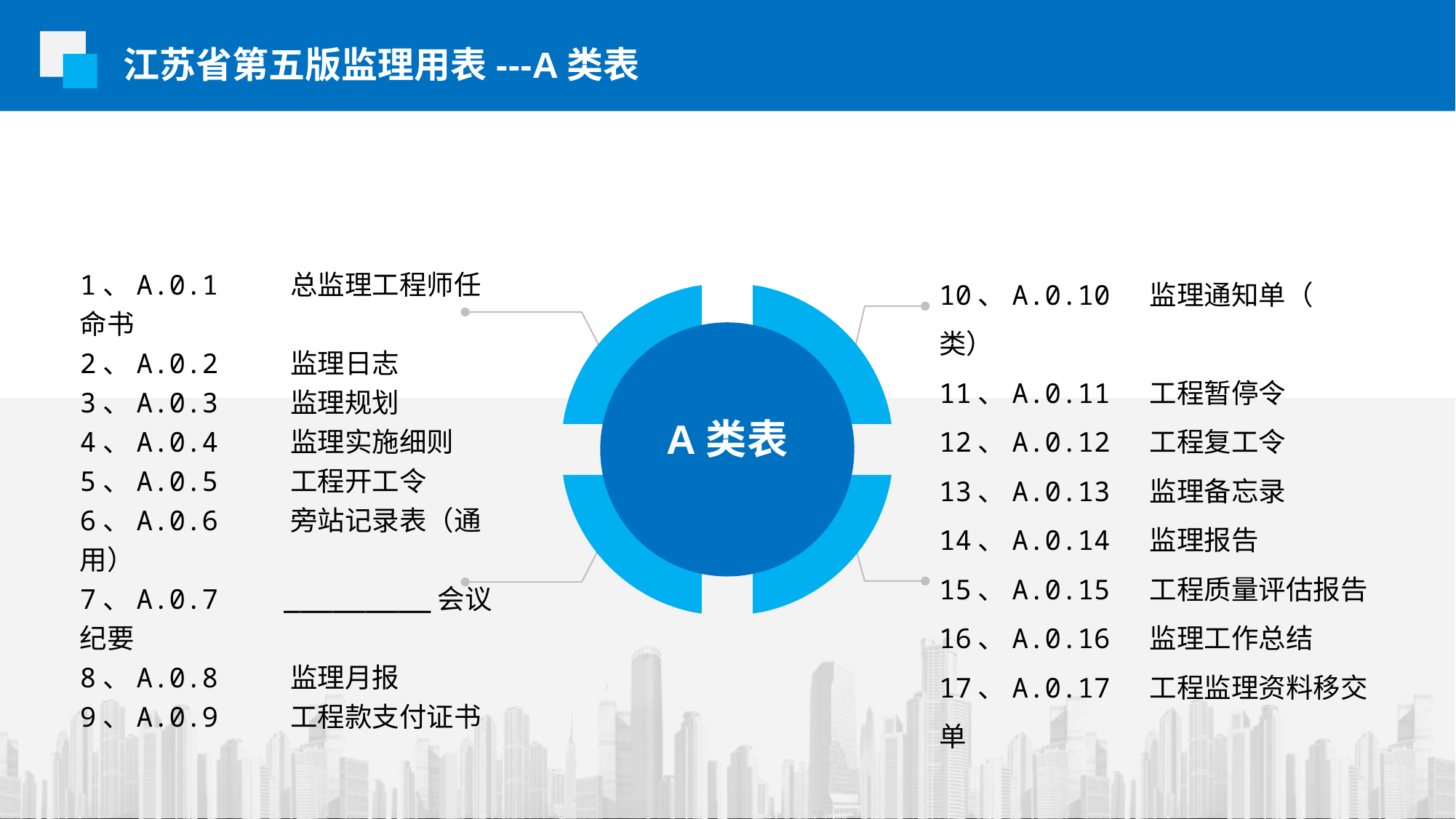

江苏省第五版监理用表---A类表

1、A.0.1    总监理工程师任命书
2、A.0.2    监理日志
3、A.0.3    监理规划
4、A.0.4    监理实施细则
5、A.0.5    工程开工令
6、A.0.6    旁站记录表（通用）
7、A.0.7    _________会议纪要
8、A.0.8    监理月报
9、A.0.9    工程款支付证书
10、A.0.10  监理通知单（    类）
11、A.0.11  工程暂停令
12、A.0.12  工程复工令
13、A.0.13  监理备忘录
14、A.0.14  监理报告
15、A.0.15  工程质量评估报告
16、A.0.16  监理工作总结
17、A.0.17  工程监理资料移交单

A类表